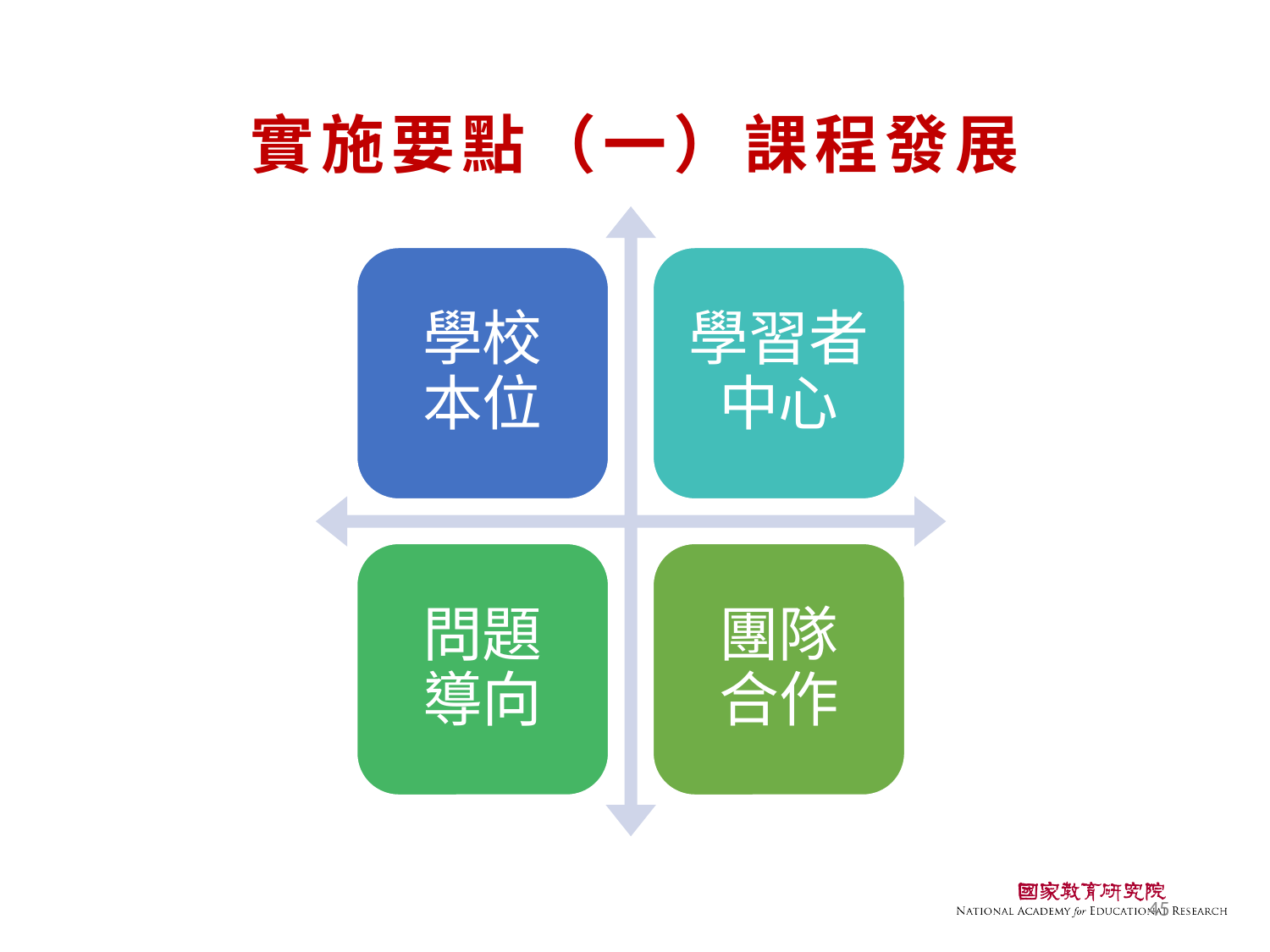

# 實施要點（一）課程發展
學校
本位
學習者
中心
問題
導向
團隊
合作
45